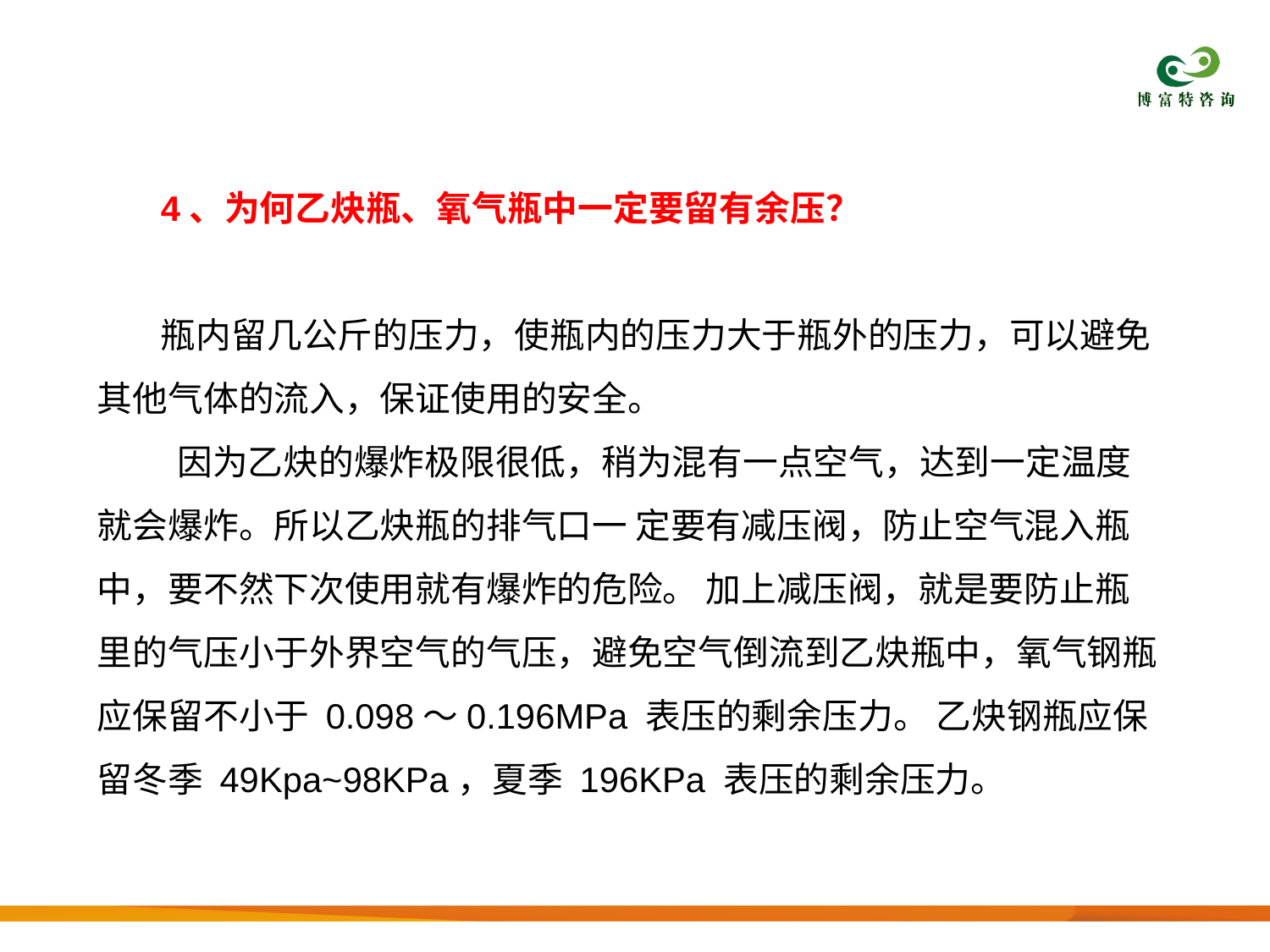

4、为何乙炔瓶、氧气瓶中一定要留有余压？

瓶内留几公斤的压力，使瓶内的压力大于瓶外的压力，可以避免其他气体的流入，保证使用的安全。
 因为乙炔的爆炸极限很低，稍为混有一点空气，达到一定温度就会爆炸。所以乙炔瓶的排气口一 定要有减压阀，防止空气混入瓶中，要不然下次使用就有爆炸的危险。 加上减压阀，就是要防止瓶里的气压小于外界空气的气压，避免空气倒流到乙炔瓶中，氧气钢瓶应保留不小于 0.098～0.196MPa 表压的剩余压力。 乙炔钢瓶应保留冬季 49Kpa~98KPa，夏季 196KPa 表压的剩余压力。